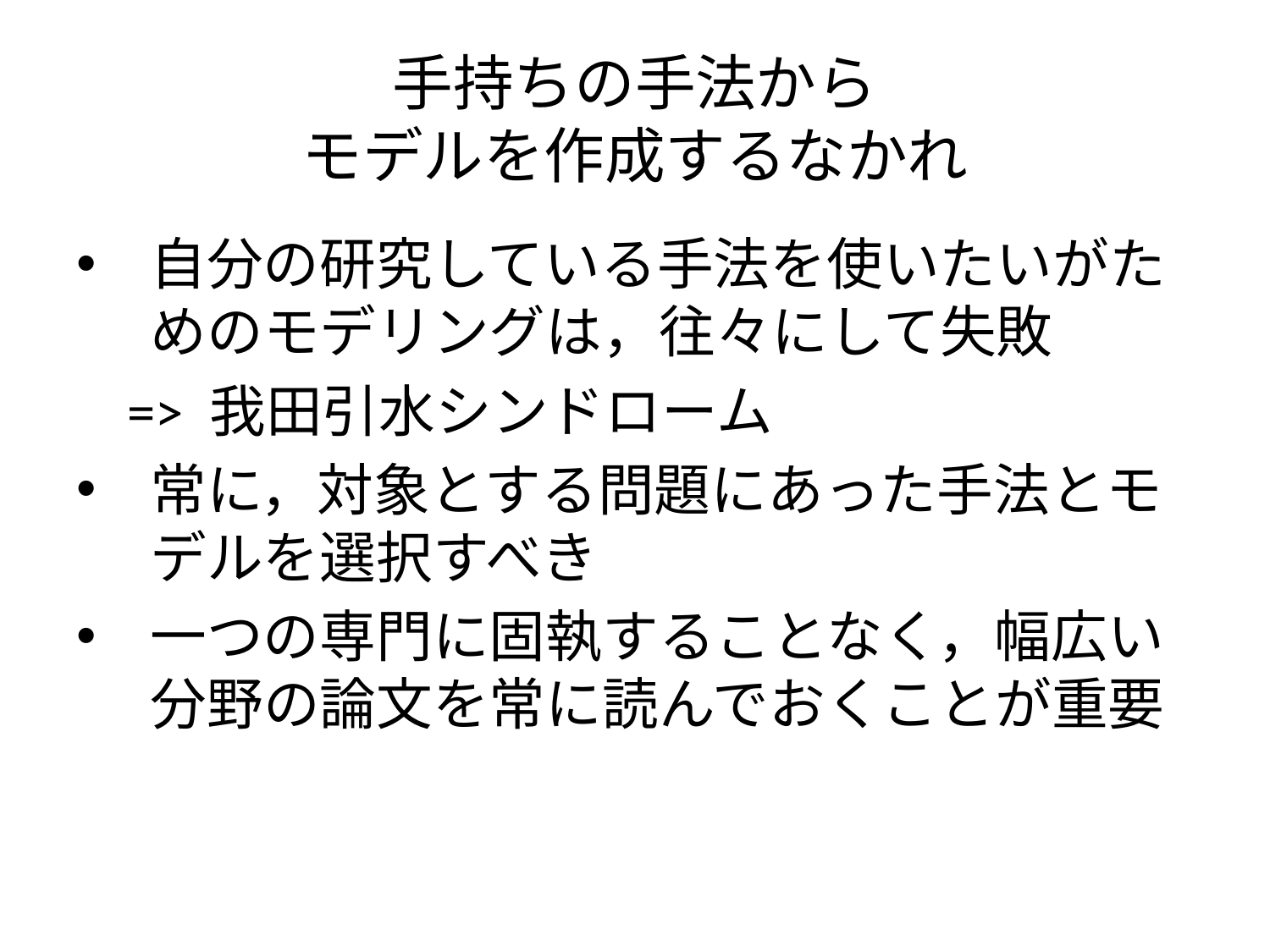

# 手持ちの手法から モデルを作成するなかれ
自分の研究している手法を使いたいがためのモデリングは，往々にして失敗
    => 我田引水シンドローム
常に，対象とする問題にあった手法とモデルを選択すべき
一つの専門に固執することなく，幅広い分野の論文を常に読んでおくことが重要